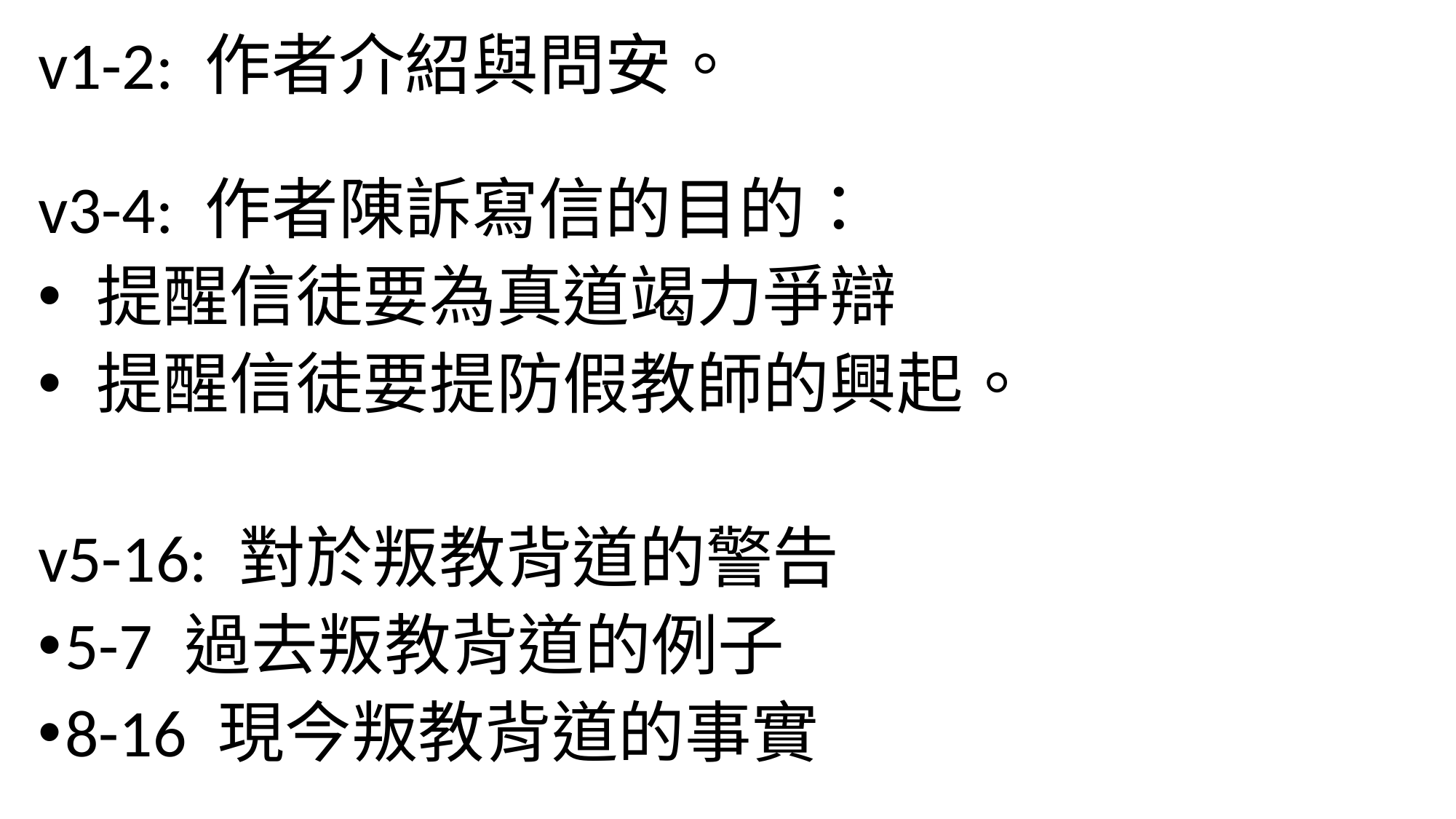

v1-2: 作者介紹與問安。
v3-4: 作者陳訴寫信的目的：
 提醒信徒要為真道竭力爭辯
 提醒信徒要提防假教師的興起。

v5-16: 對於叛教背道的警告
5-7 過去叛教背道的例子
8-16 現今叛教背道的事實